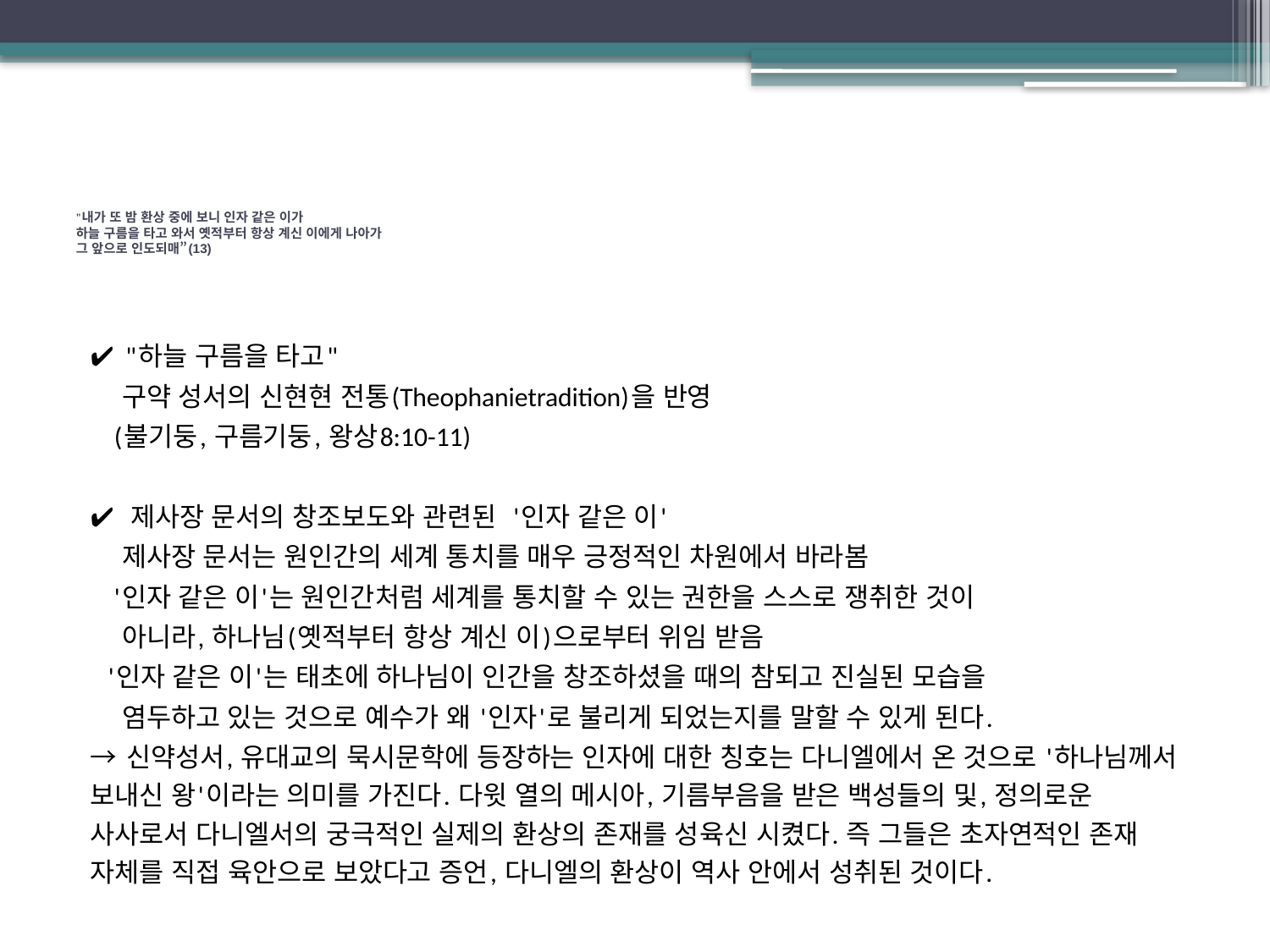

# "내가 또 밤 환상 중에 보니 인자 같은 이가 하늘 구름을 타고 와서 옛적부터 항상 계신 이에게 나아가 그 앞으로 인도되매”(13)

✔  "하늘 구름을 타고"
    구약 성서의 신현현 전통(Theophanietradition)을 반영
    (불기둥, 구름기둥, 왕상8:10-11)

✔  제사장 문서의 창조보도와 관련된  '인자 같은 이'
    제사장 문서는 원인간의 세계 통치를 매우 긍정적인 차원에서 바라봄
    '인자 같은 이'는 원인간처럼 세계를 통치할 수 있는 권한을 스스로 쟁취한 것이
    아니라, 하나님(옛적부터 항상 계신 이)으로부터 위임 받음
   '인자 같은 이'는 태초에 하나님이 인간을 창조하셨을 때의 참되고 진실된 모습을
    염두하고 있는 것으로 예수가 왜 '인자'로 불리게 되었는지를 말할 수 있게 된다.
→ 신약성서, 유대교의 묵시문학에 등장하는 인자에 대한 칭호는 다니엘에서 온 것으로 '하나님께서 보내신 왕'이라는 의미를 가진다. 다윗 열의 메시아, 기름부음을 받은 백성들의 및, 정의로운 사사로서 다니엘서의 궁극적인 실제의 환상의 존재를 성육신 시켰다. 즉 그들은 초자연적인 존재 자체를 직접 육안으로 보았다고 증언, 다니엘의 환상이 역사 안에서 성취된 것이다.